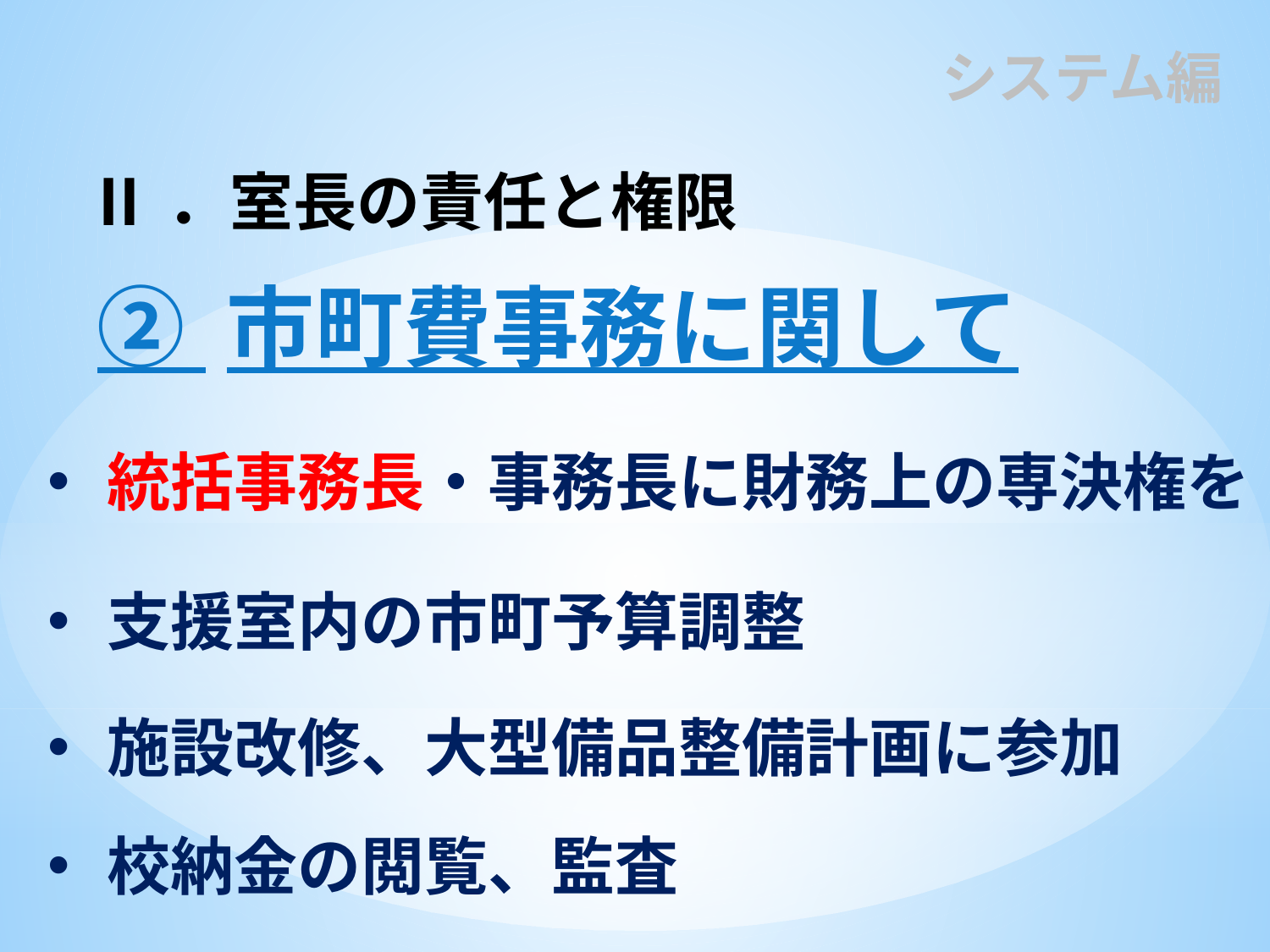

システム編

Ⅱ．室長の責任と権限
② 市町費事務に関して
 統括事務長・事務長に財務上の専決権を
 支援室内の市町予算調整
 施設改修、大型備品整備計画に参加
 校納金の閲覧、監査